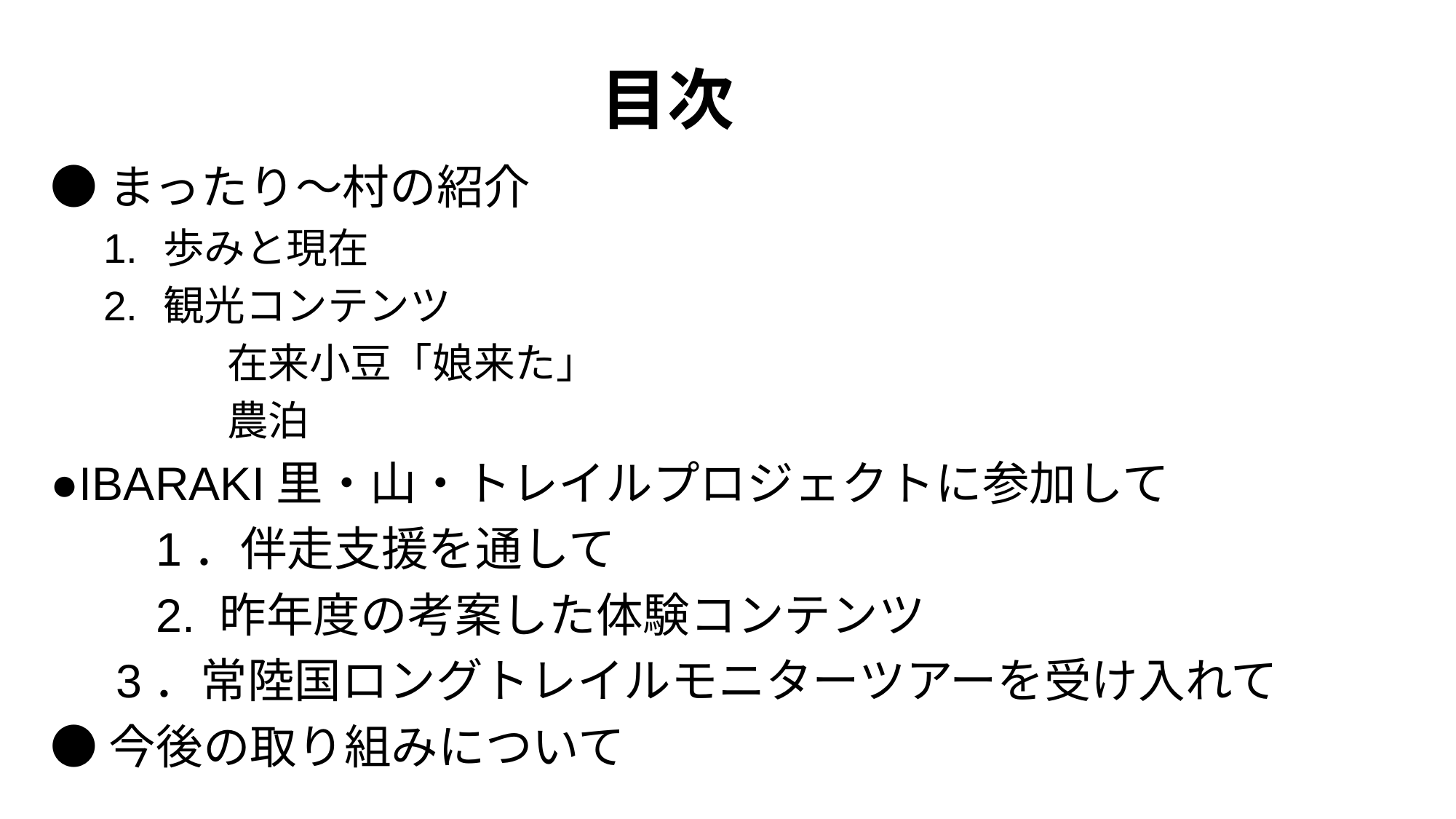

# 目次
●まったり～村の紹介
歩みと現在
観光コンテンツ
　　　在来小豆「娘来た」
　　　農泊
●IBARAKI里・山・トレイルプロジェクトに参加して
　　1．伴走支援を通して
　　2. 昨年度の考案した体験コンテンツ
     3．常陸国ロングトレイルモニターツアーを受け入れて
●今後の取り組みについて